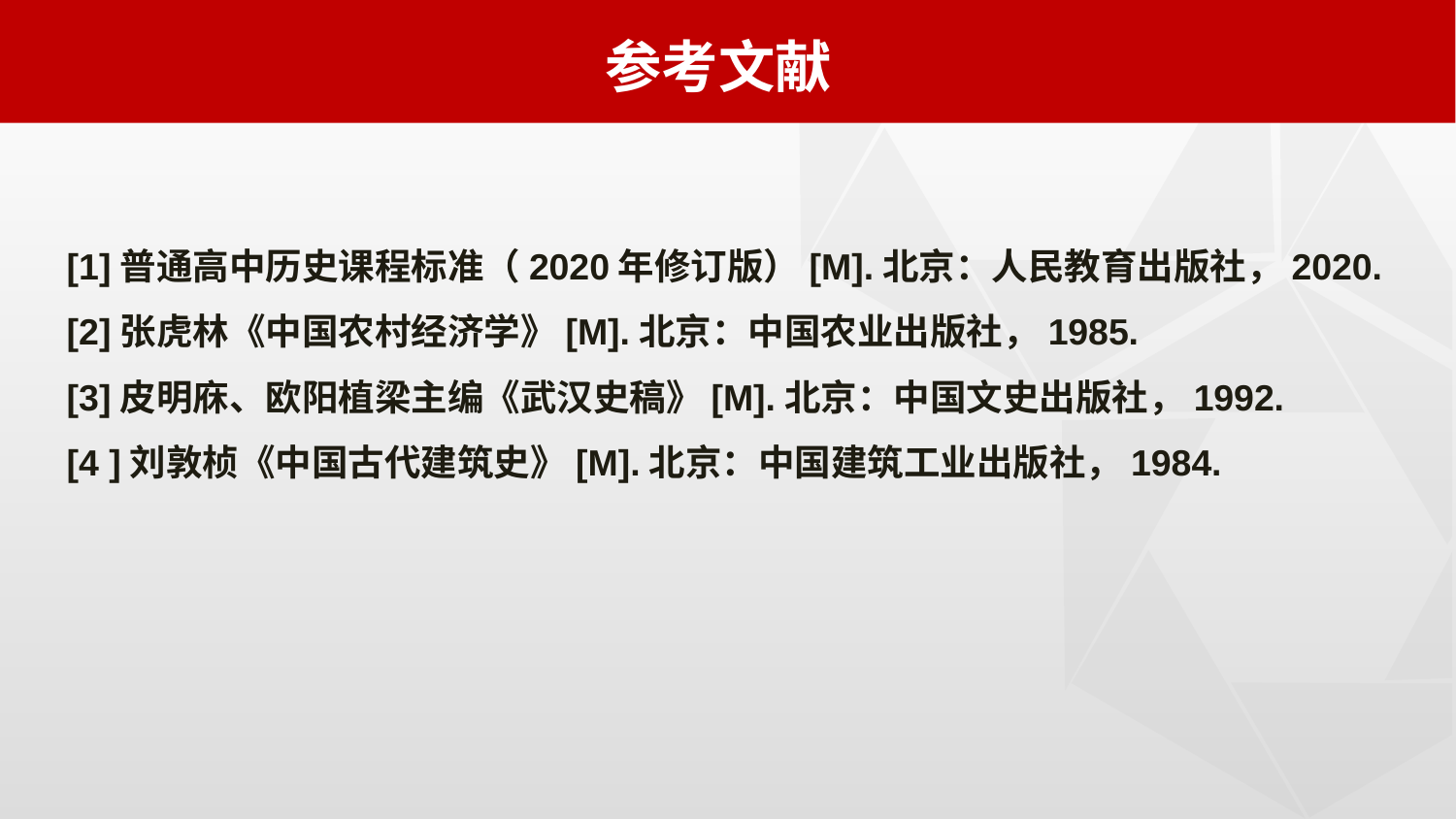

参考文献
#
[1]普通高中历史课程标准（2020年修订版）[M].北京：人民教育出版社，2020.
[2]张虎林《中国农村经济学》[M].北京：中国农业出版社，1985.
[3]皮明庥、欧阳植梁主编《武汉史稿》[M].北京：中国文史出版社，1992.
[4 ]刘敦桢《中国古代建筑史》[M].北京：中国建筑工业出版社，1984.
30